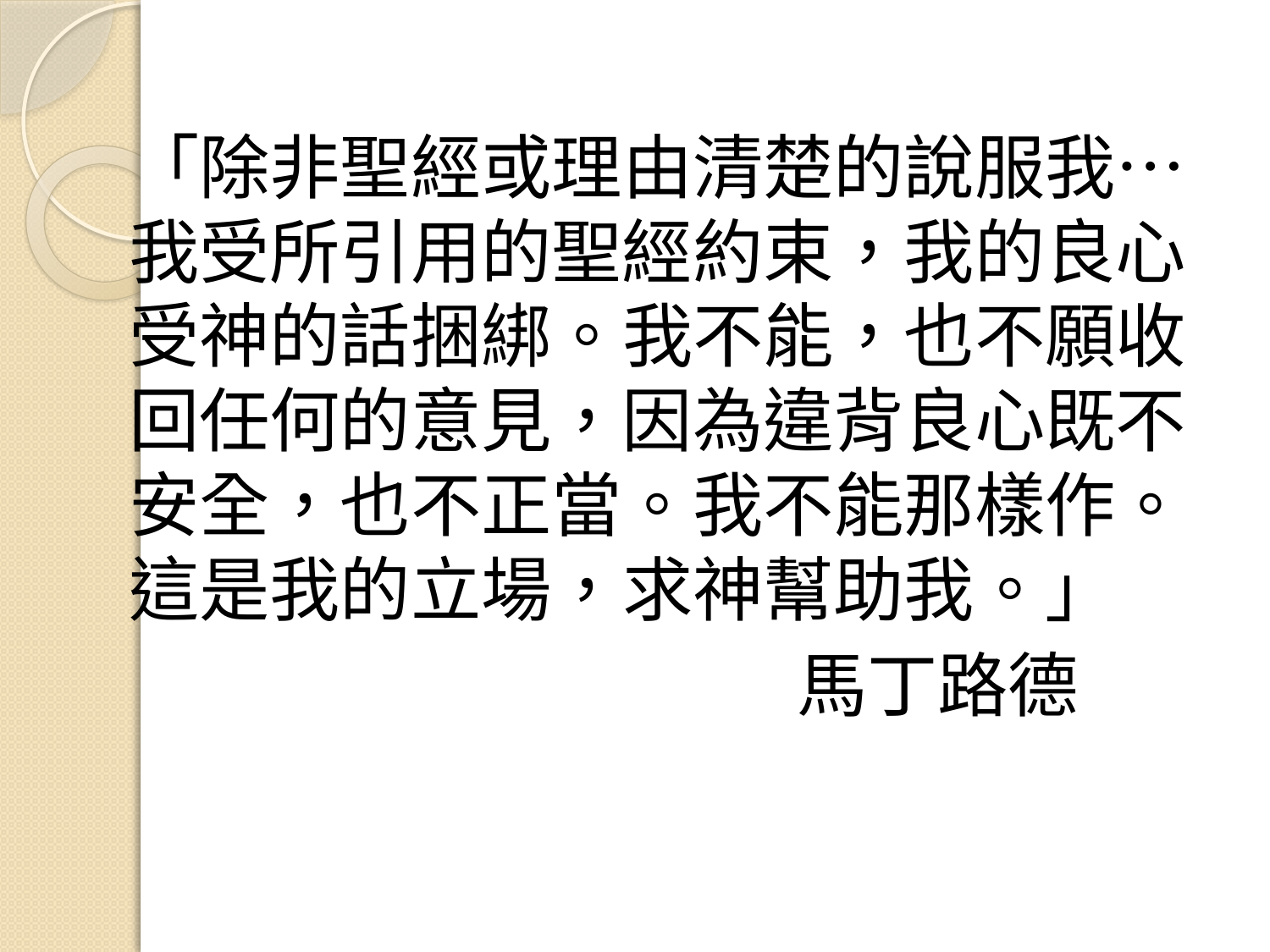

「除非聖經或理由清楚的說服我…我受所引用的聖經約束，我的良心受神的話捆綁。我不能，也不願收回任何的意見，因為違背良心既不安全，也不正當。我不能那樣作。這是我的立場，求神幫助我。」
                                         馬丁路德